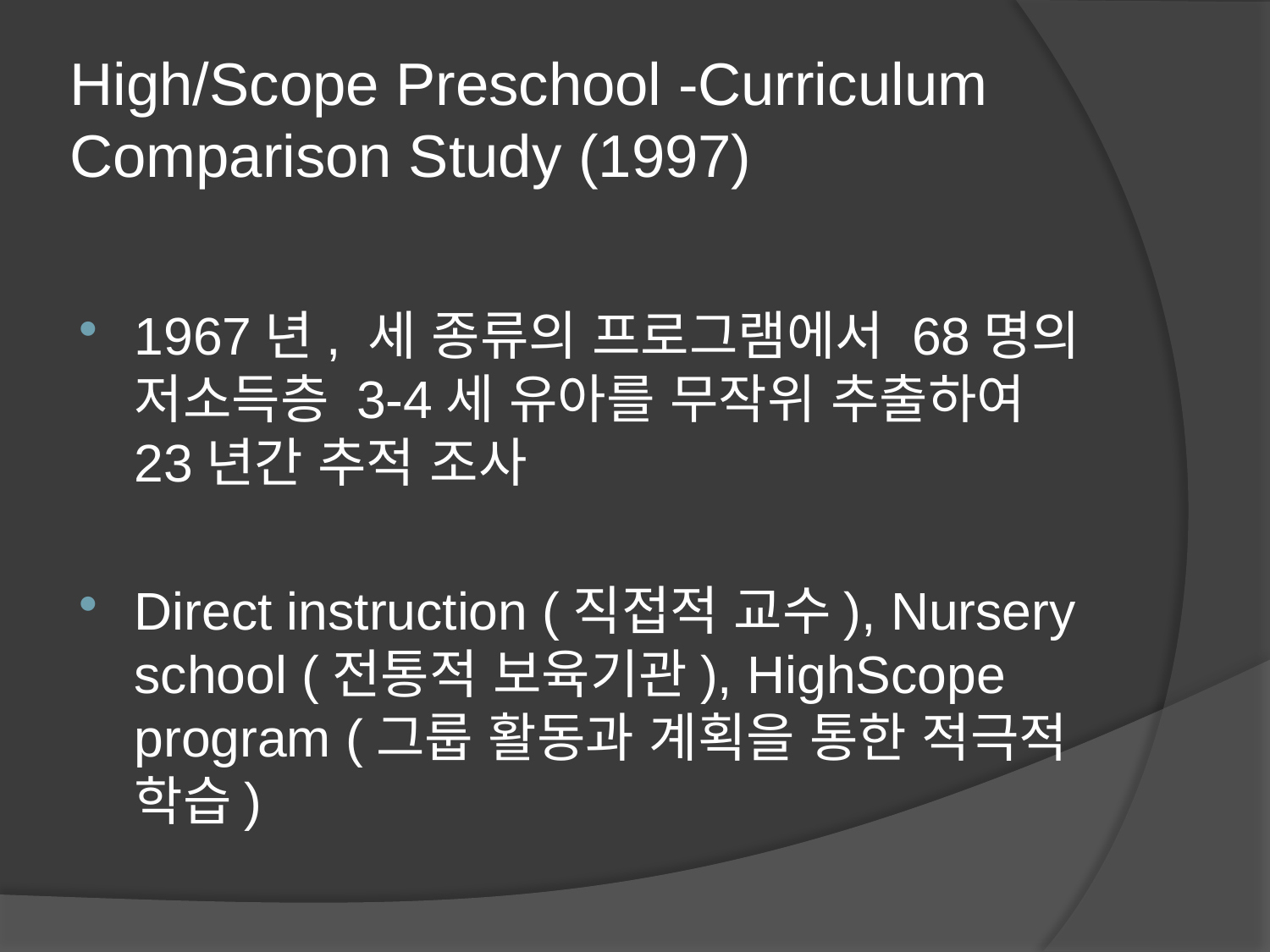

# High/Scope Preschool -Curriculum Comparison Study (1997)
1967년, 세 종류의 프로그램에서 68명의 저소득층 3-4세 유아를 무작위 추출하여 23년간 추적 조사

Direct instruction (직접적 교수), Nursery school (전통적 보육기관), HighScope program (그룹 활동과 계획을 통한 적극적 학습)